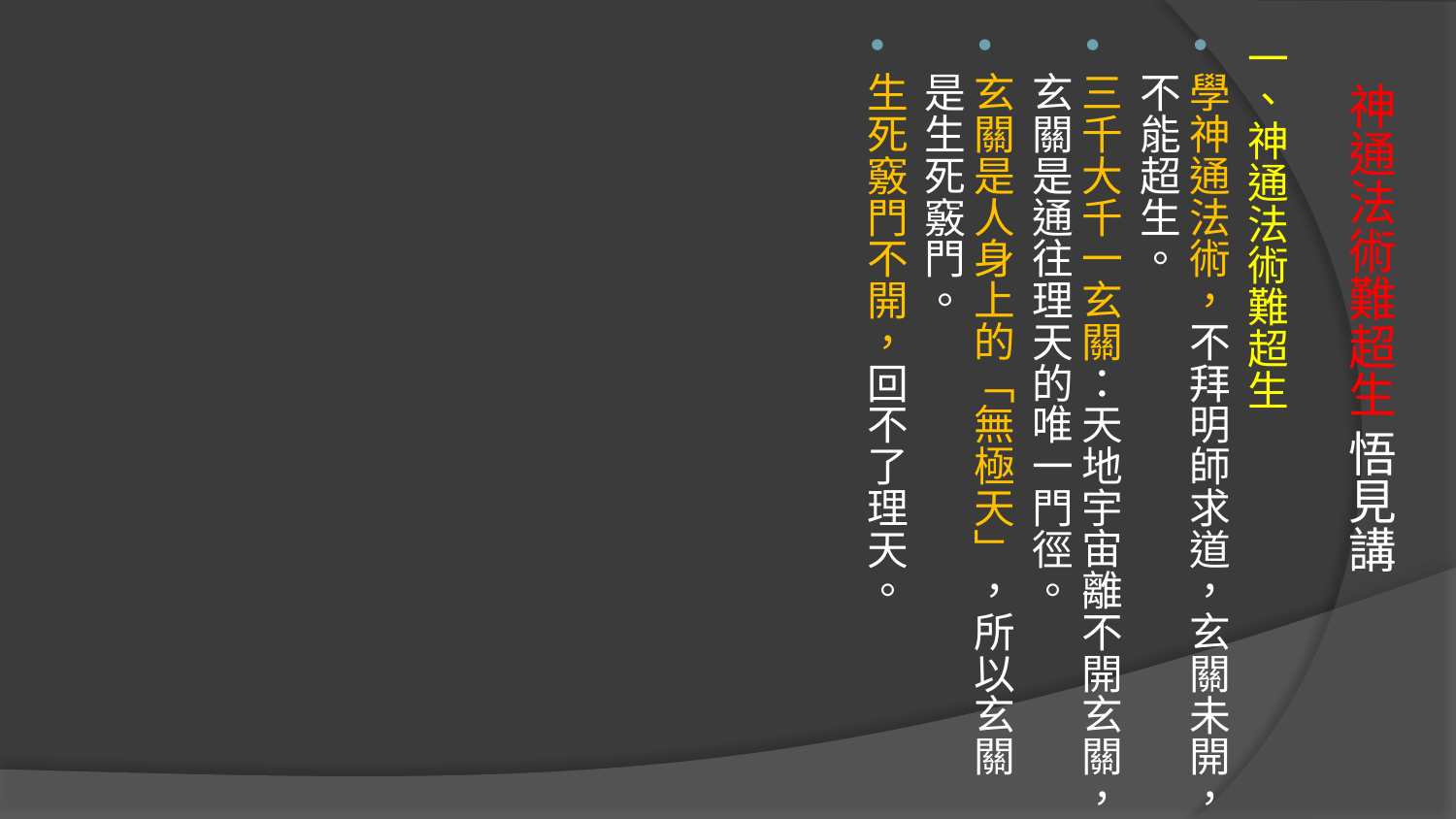

一、神通法術難超生
學神通法術，不拜明師求道，玄關未開，不能超生。
三千大千一玄關：天地宇宙離不開玄關，玄關是通往理天的唯一門徑。
玄關是人身上的「無極天」，所以玄關是生死竅門。
生死竅門不開，回不了理天。

# 神通法術難超生 悟見講